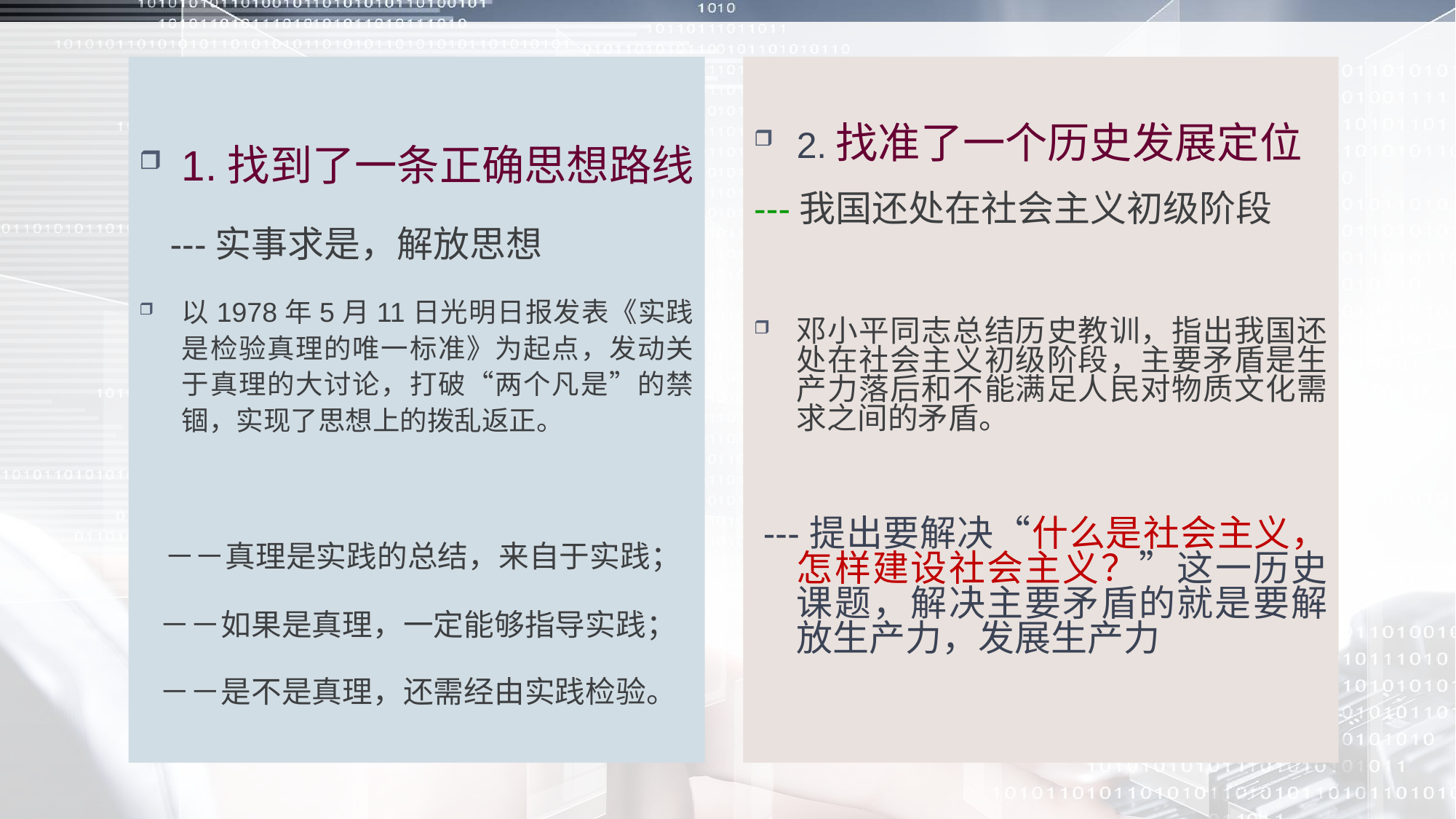

1.找到了一条正确思想路线
   ---实事求是，解放思想
以1978年5月11日光明日报发表《实践是检验真理的唯一标准》为起点，发动关于真理的大讨论，打破“两个凡是”的禁锢，实现了思想上的拨乱返正。

  －－真理是实践的总结，来自于实践；
  －－如果是真理，一定能够指导实践；
  －－是不是真理，还需经由实践检验。

2.找准了一个历史发展定位
---我国还处在社会主义初级阶段

邓小平同志总结历史教训，指出我国还处在社会主义初级阶段，主要矛盾是生产力落后和不能满足人民对物质文化需求之间的矛盾。

 ---提出要解决“什么是社会主义，怎样建设社会主义？”这一历史课题，解决主要矛盾的就是要解放生产力，发展生产力